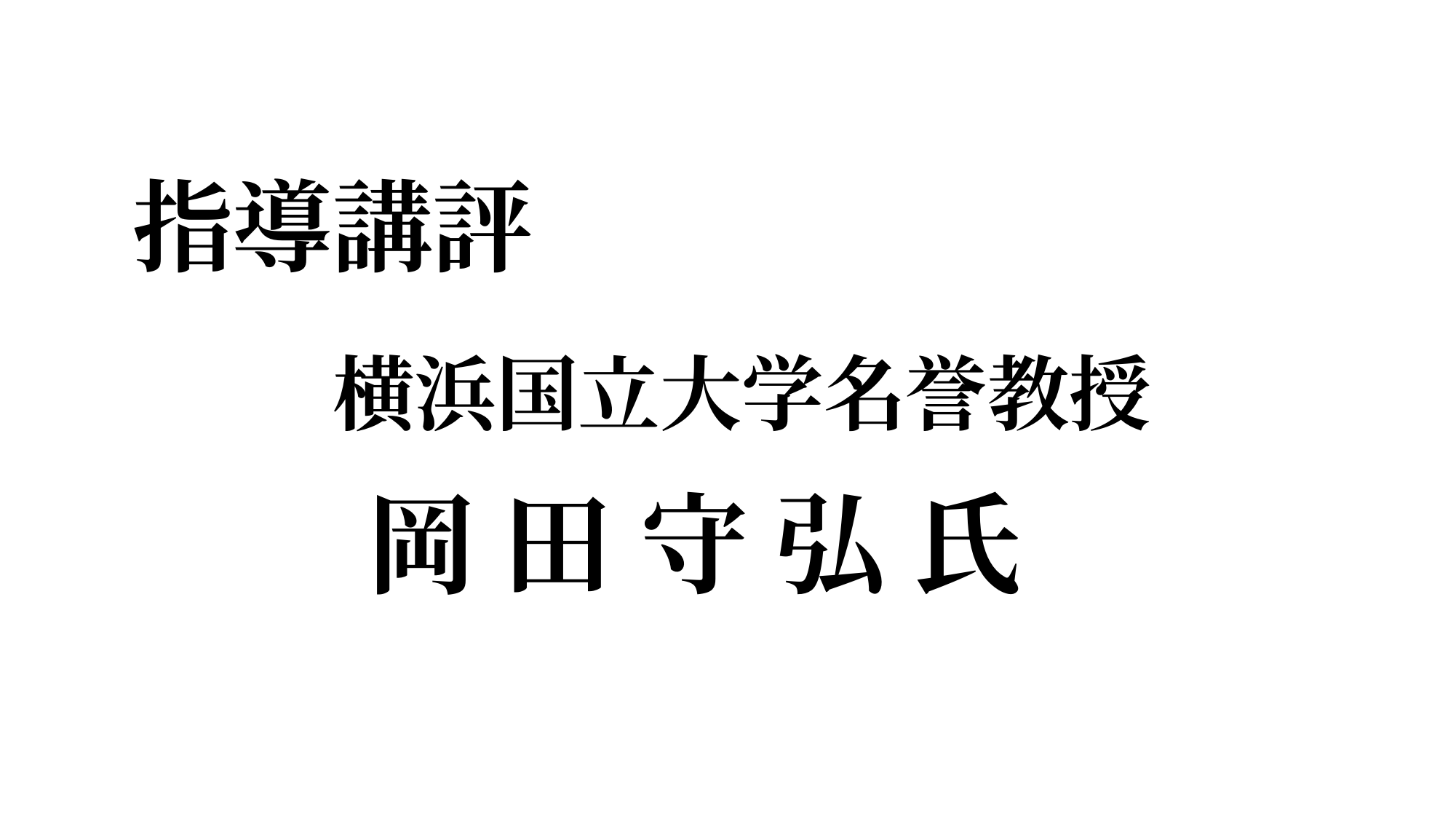

指導講評

　　　横浜国立大学名誉教授

　 　岡 田 守 弘 氏